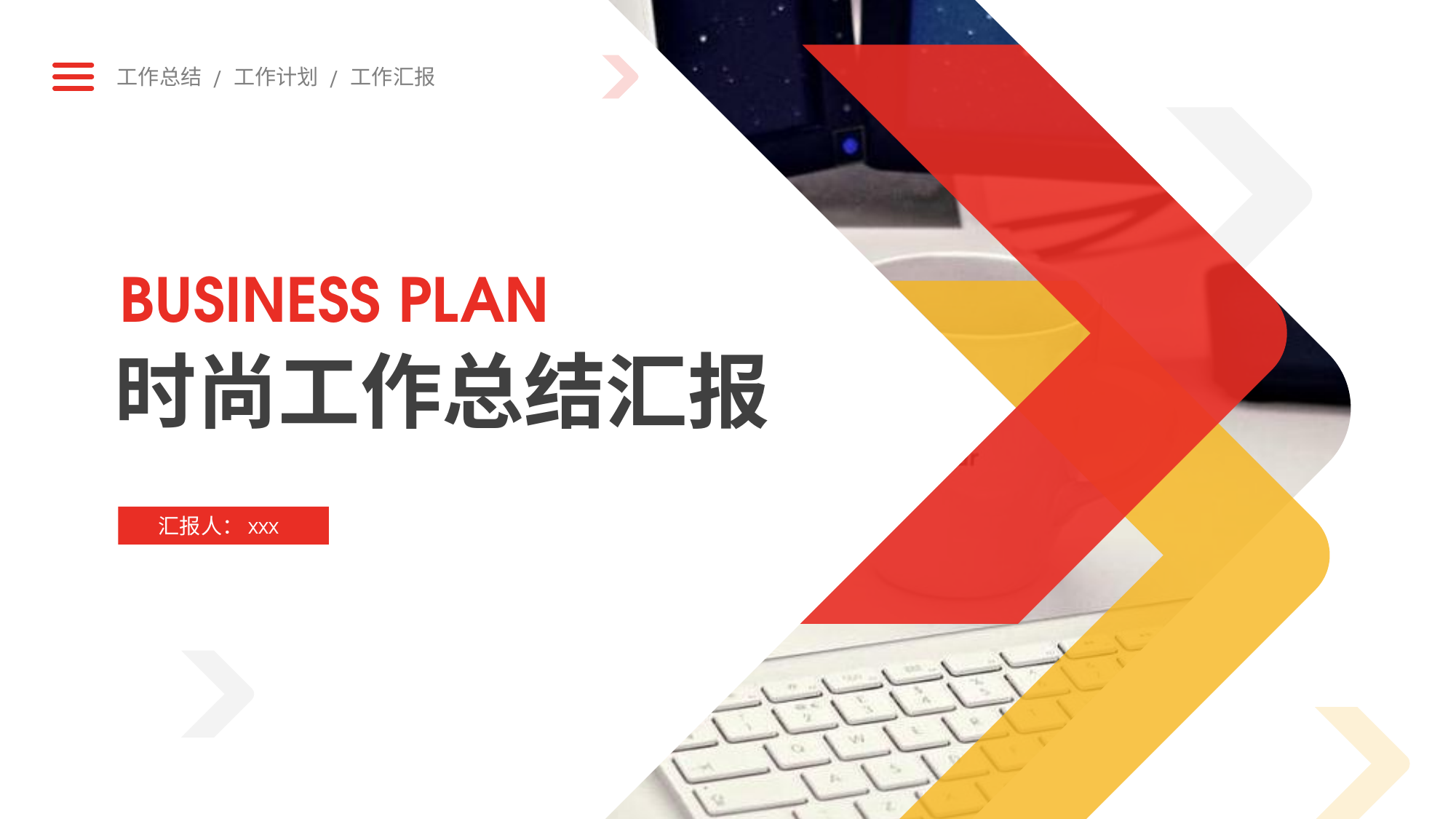

工作总结 / 工作计划 / 工作汇报

BUSINESS PLAN

时尚工作总结汇报

汇报人：xxx